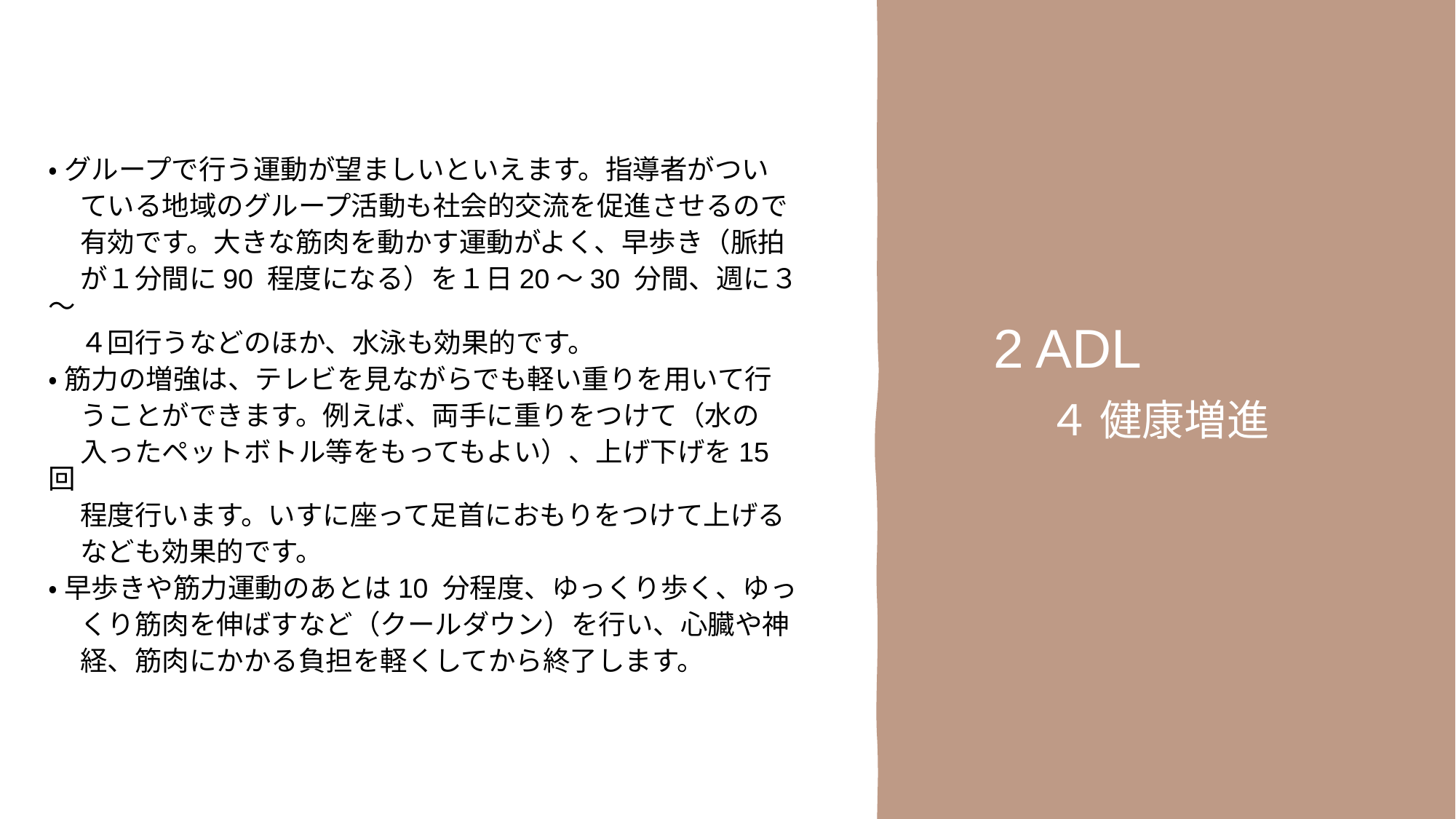

・ グループで行う運動が望ましいといえます。指導者がつい
    ている地域のグループ活動も社会的交流を促進させるので
    有効です。大きな筋肉を動かす運動がよく、早歩き（脈拍
    が１分間に90 程度になる）を１日20～30 分間、週に３～
    ４回行うなどのほか、水泳も効果的です。
・ 筋力の増強は、テレビを見ながらでも軽い重りを用いて行
    うことができます。例えば、両手に重りをつけて（水の
    入ったペットボトル等をもってもよい）、上げ下げを15 回
    程度行います。いすに座って足首におもりをつけて上げる
    なども効果的です。
・ 早歩きや筋力運動のあとは10 分程度、ゆっくり歩く、ゆっ
    くり筋肉を伸ばすなど（クールダウン）を行い、心臓や神
    経、筋肉にかかる負担を軽くしてから終了します。

2 ADL
　４ 健康増進